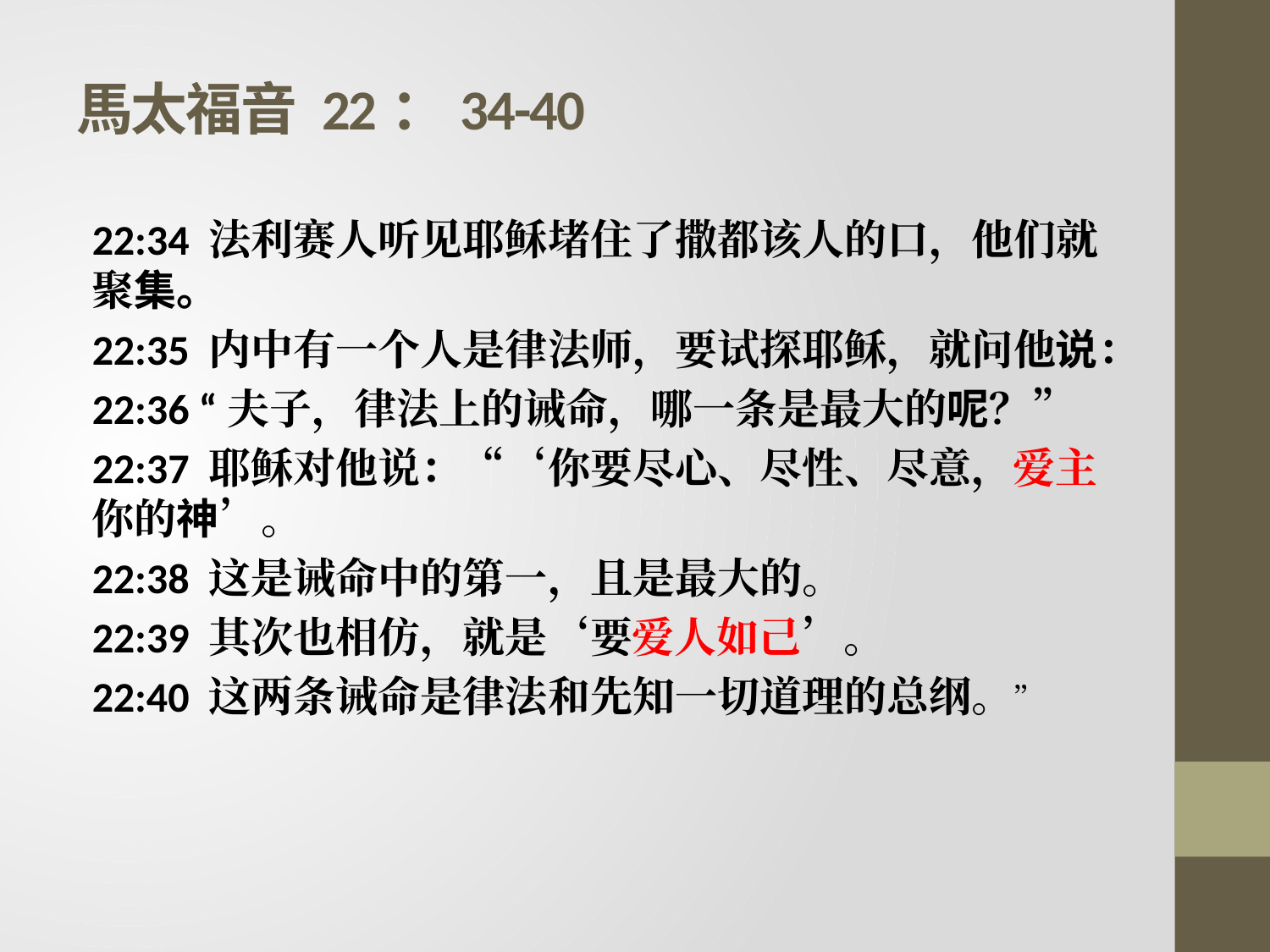

# 馬太福音 22：34-40
22:34 法利赛人听见耶稣堵住了撒都该人的口，他们就聚集。
22:35 内中有一个人是律法师，要试探耶稣，就问他说：
22:36 “夫子，律法上的诫命，哪一条是最大的呢？”
22:37 耶稣对他说：“‘你要尽心、尽性、尽意，爱主你的神’。
22:38 这是诫命中的第一，且是最大的。
22:39 其次也相仿，就是‘要爱人如己’。
22:40 这两条诫命是律法和先知一切道理的总纲。”